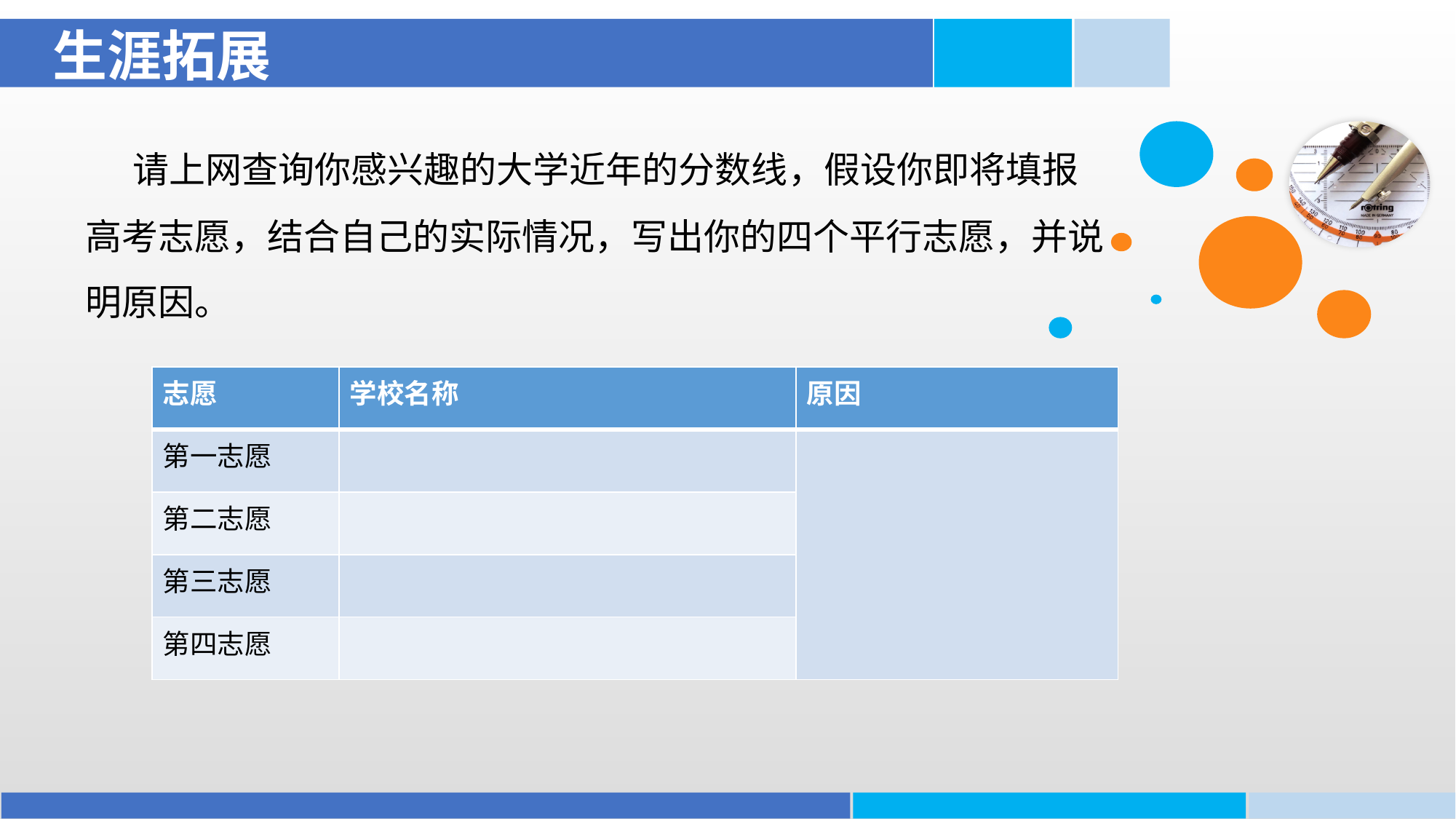

生涯拓展
    请上网查询你感兴趣的大学近年的分数线，假设你即将填报高考志愿，结合自己的实际情况，写出你的四个平行志愿，并说明原因。
| 志愿 | 学校名称 | 原因 |
| --- | --- | --- |
| 第一志愿 |  |  |
| 第二志愿 |  |  |
| 第三志愿 |  |  |
| 第四志愿 |  |  |